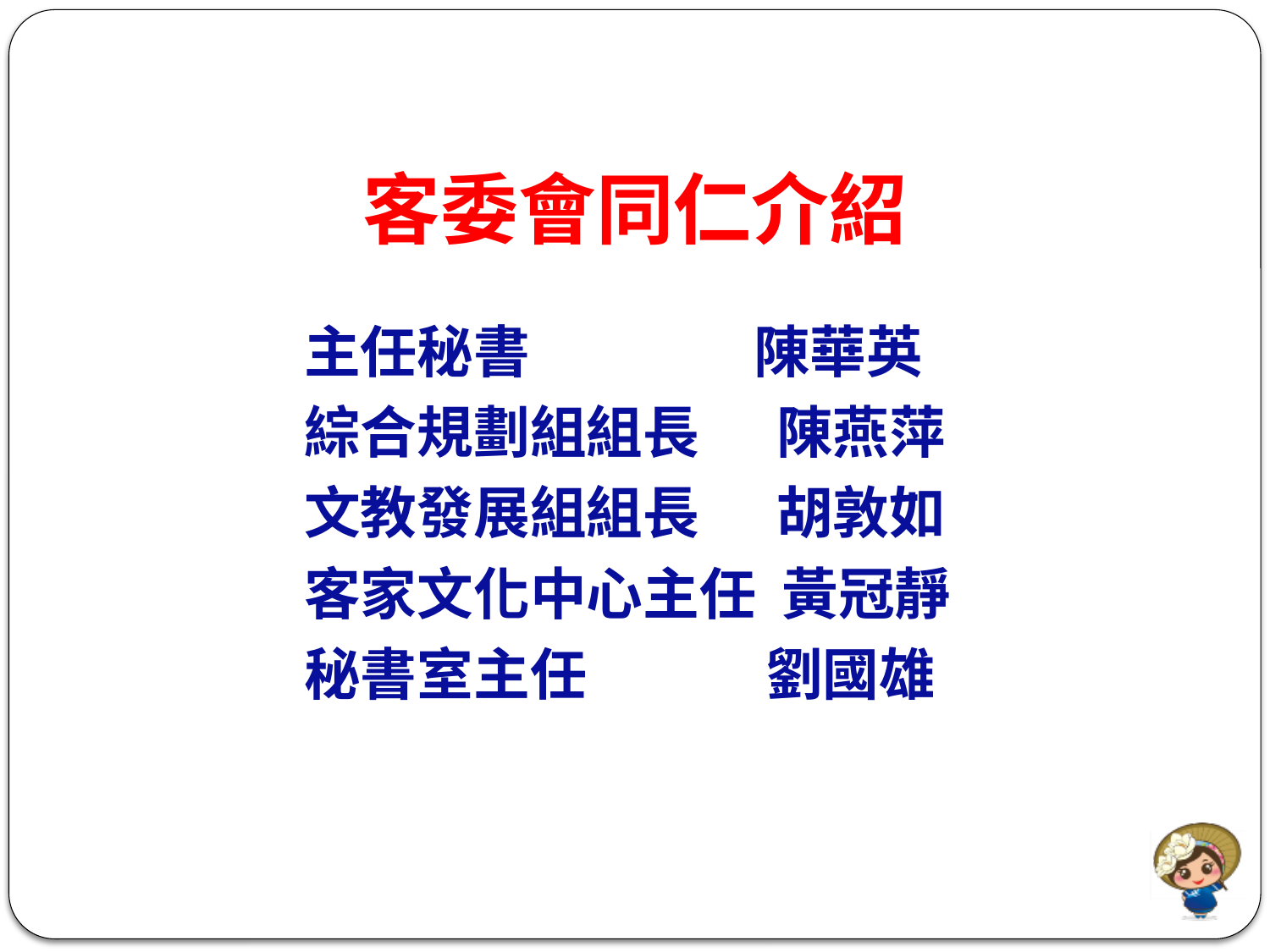

客委會同仁介紹
主任秘書                  陳華英
綜合規劃組組長      陳燕萍
文教發展組組長      胡敦如
客家文化中心主任  黃冠靜
秘書室主任              劉國雄